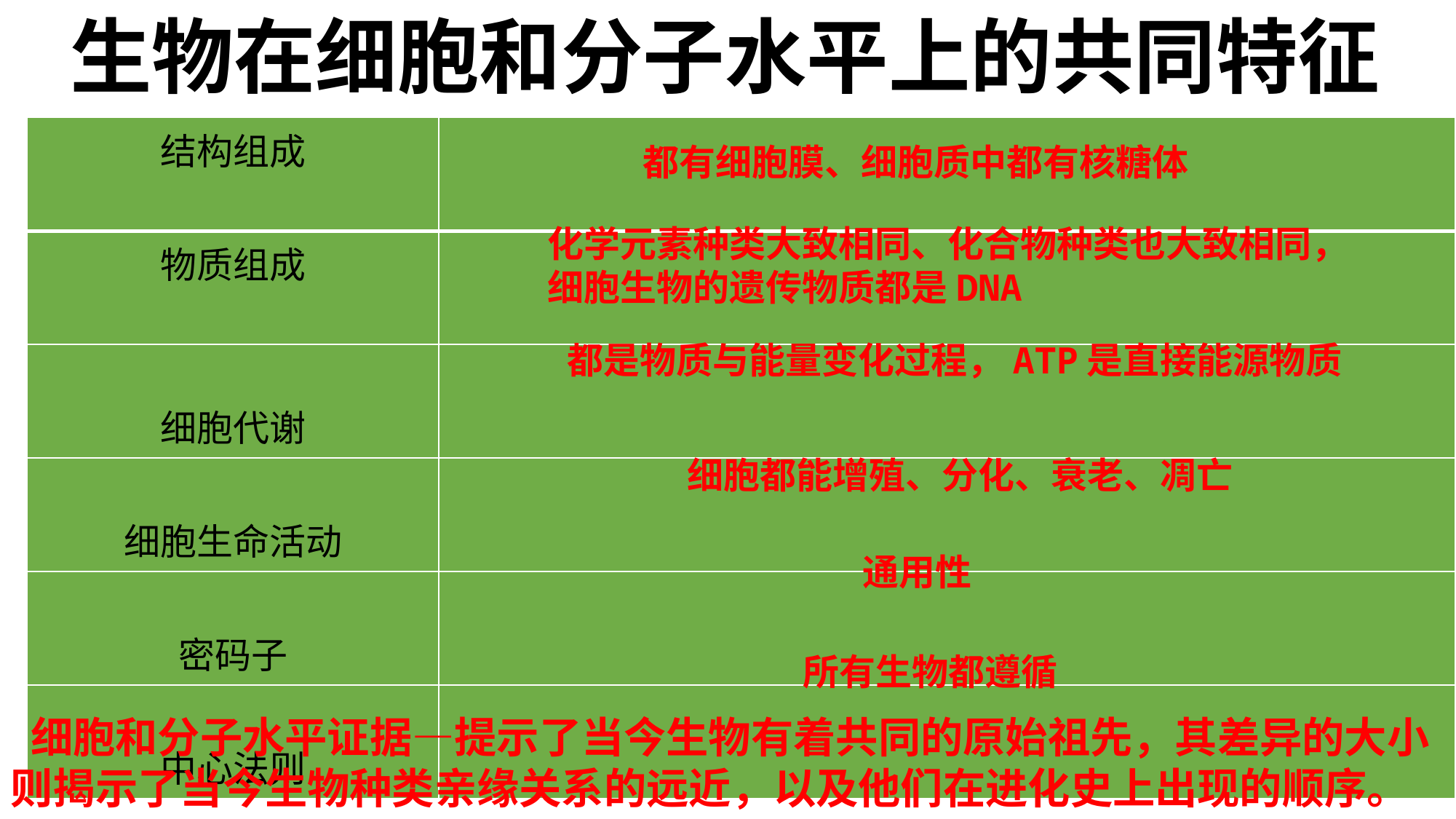

生物在细胞和分子水平上的共同特征
| 结构组成 |  |
| --- | --- |
| 物质组成 |  |
| 细胞代谢 |  |
| 细胞生命活动 |  |
| 密码子 |  |
| 中心法则 |  |
都有细胞膜、细胞质中都有核糖体
化学元素种类大致相同、化合物种类也大致相同，细胞生物的遗传物质都是DNA
都是物质与能量变化过程，ATP是直接能源物质
细胞都能增殖、分化、衰老、凋亡
通用性
所有生物都遵循
 细胞和分子水平证据—提示了当今生物有着共同的原始祖先，其差异的大小则揭示了当今生物种类亲缘关系的远近，以及他们在进化史上出现的顺序。